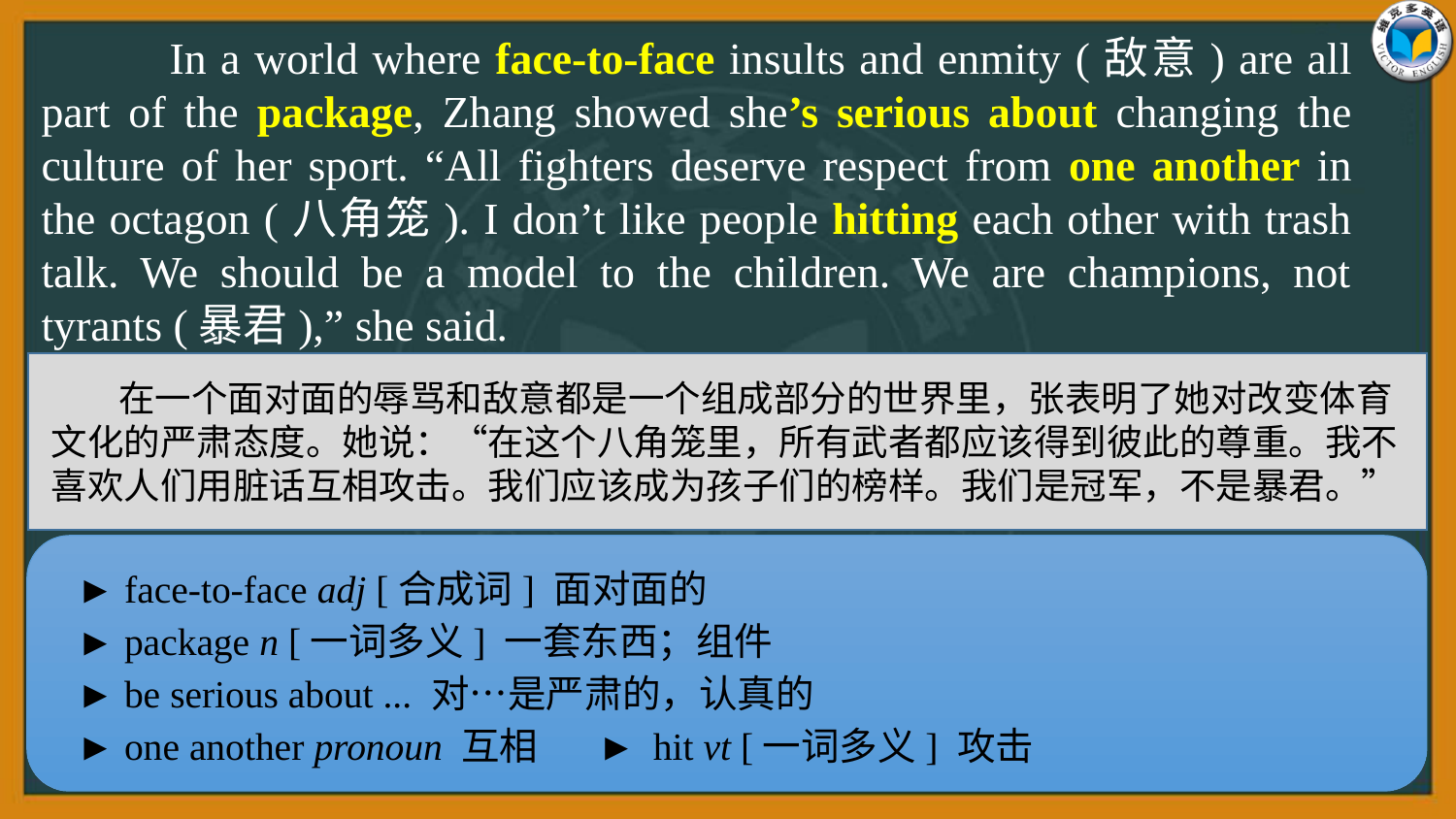

In a world where face-to-face insults and enmity (敌意) are all part of the package, Zhang showed she’s serious about changing the culture of her sport. “All fighters deserve respect from one another in the octagon (八角笼). I don’t like people hitting each other with trash talk. We should be a model to the children. We are champions, not tyrants (暴君),” she said.

  在一个面对面的辱骂和敌意都是一个组成部分的世界里，张表明了她对改变体育文化的严肃态度。她说：“在这个八角笼里，所有武者都应该得到彼此的尊重。我不喜欢人们用脏话互相攻击。我们应该成为孩子们的榜样。我们是冠军，不是暴君。”

► face-to-face adj [合成词] 面对面的
► package n [一词多义] 一套东西；组件
► be serious about ... 对…是严肃的，认真的
► one another pronoun 互相       ► hit vt [一词多义] 攻击